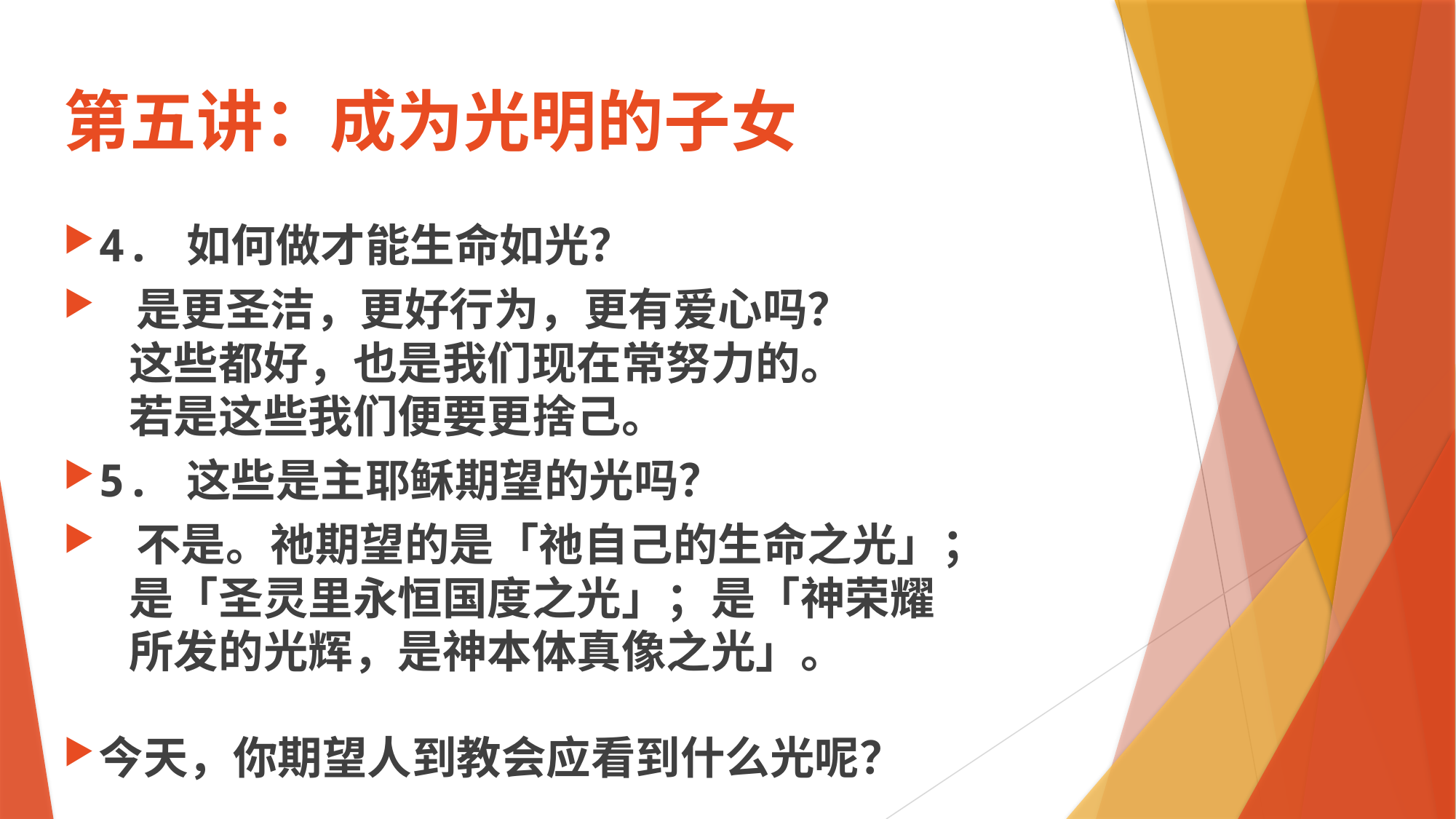

# 第五讲：成为光明的子女
4. 如何做才能生命如光？
   是更圣洁，更好行为，更有爱心吗？
   这些都好，也是我们现在常努力的。
   若是这些我们便要更捨己。
5. 这些是主耶稣期望的光吗？
   不是。祂期望的是「祂自己的生命之光」；
   是「圣灵里永恒国度之光」；是「神荣耀
   所发的光辉，是神本体真像之光」。

今天，你期望人到教会应看到什么光呢？